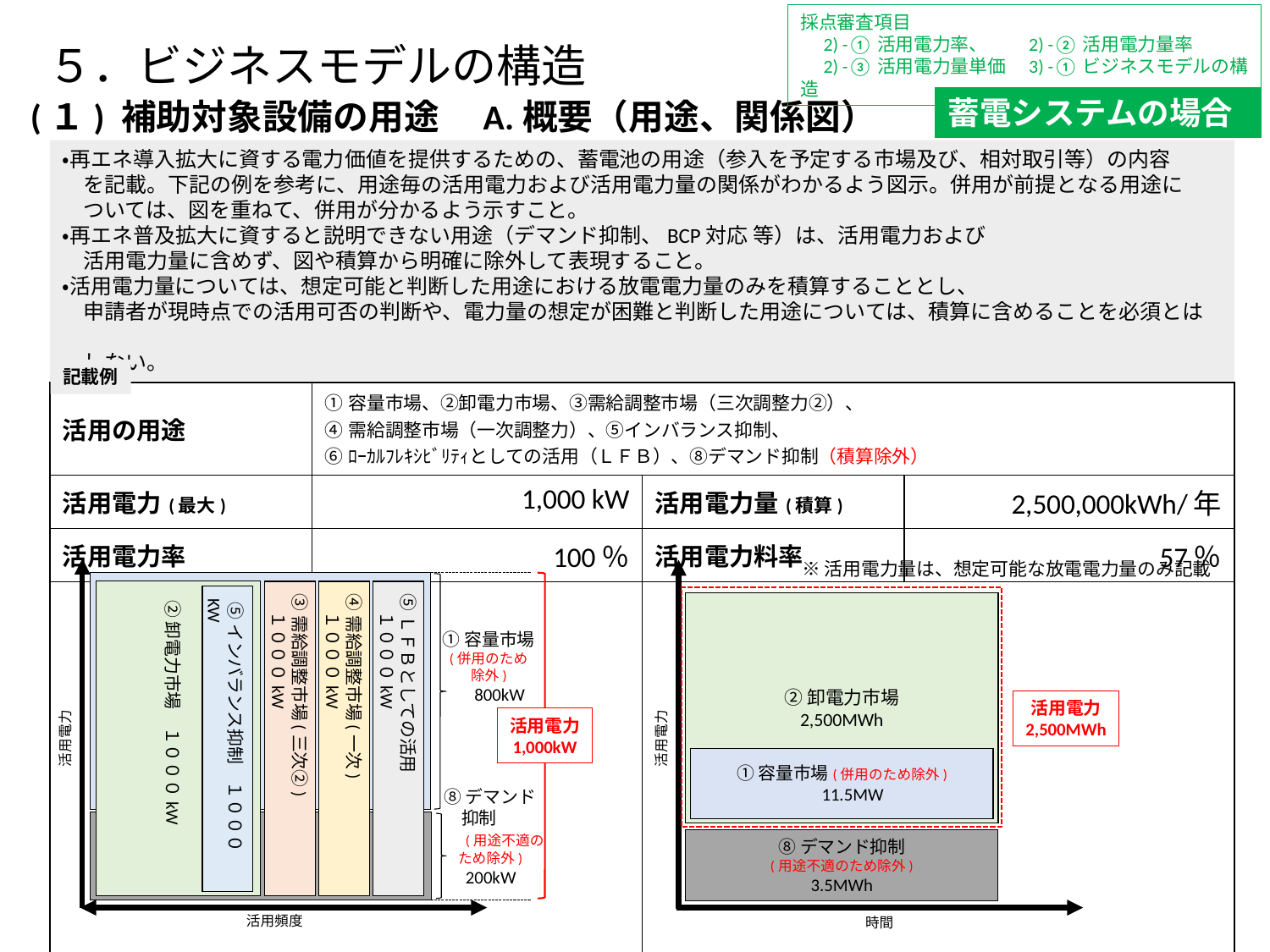

採点審査項目
　2) -①活用電力率、　　2) -②活用電力量率
　2) -③活用電力量単価　3) -①ビジネスモデルの構造
５．ビジネスモデルの構造
蓄電システムの場合
(１) 補助対象設備の用途　A.概要（用途、関係図）
・再エネ導入拡大に資する電力価値を提供するための、蓄電池の用途（参入を予定する市場及び、相対取引等）の内容
　を記載。下記の例を参考に、用途毎の活用電力および活用電力量の関係がわかるよう図示。併用が前提となる用途に
　ついては、図を重ねて、併用が分かるよう示すこと。
・再エネ普及拡大に資すると説明できない用途（デマンド抑制、BCP対応 等）は、活用電力および
　活用電力量に含めず、図や積算から明確に除外して表現すること。
・活用電力量については、想定可能と判断した用途における放電電力量のみを積算することとし、
　申請者が現時点での活用可否の判断や、電力量の想定が困難と判断した用途については、積算に含めることを必須とは
　しない。
記載例
| 活用の用途 | ①容量市場、②卸電力市場、③需給調整市場（三次調整力②）、 ④需給調整市場（一次調整力）、⑤インバランス抑制、 ⑥ﾛｰｶﾙﾌﾚｷｼﾋﾞﾘﾃｨとしての活用（ＬＦＢ）、⑧デマンド抑制（積算除外） |  |  |
| --- | --- | --- | --- |
| 活用電力(最大) | 1,000 kW | 活用電力量(積算) | 2,500,000kWh/年 |
| 活用電力率 | 100％ | 活用電力料率 | 57％ |
|  |  |  |  |
※活用電力量は、想定可能な放電電力量のみ記載

③需給調整市場(三次②)
　１０００kW
④需給調整市場(一次)
　１０００kW
⑤ＬＦＢとしての活用
　１０００kW
 ⑤インバランス抑制　１０００KW

②卸電力市場　１０００kW
②卸電力市場
2,500MWh
①容量市場
(併用のため
除外)
　800kW
活用電力
2,500MWh
活用電力
1,000kW
活用電力
活用電力
①容量市場(併用のため除外)
　11.5MW
⑧デマンド
　抑制
　(用途不適の
　ため除外)
　200kW

⑧デマンド抑制
(用途不適のため除外)
3.5MWh
活用頻度
時間